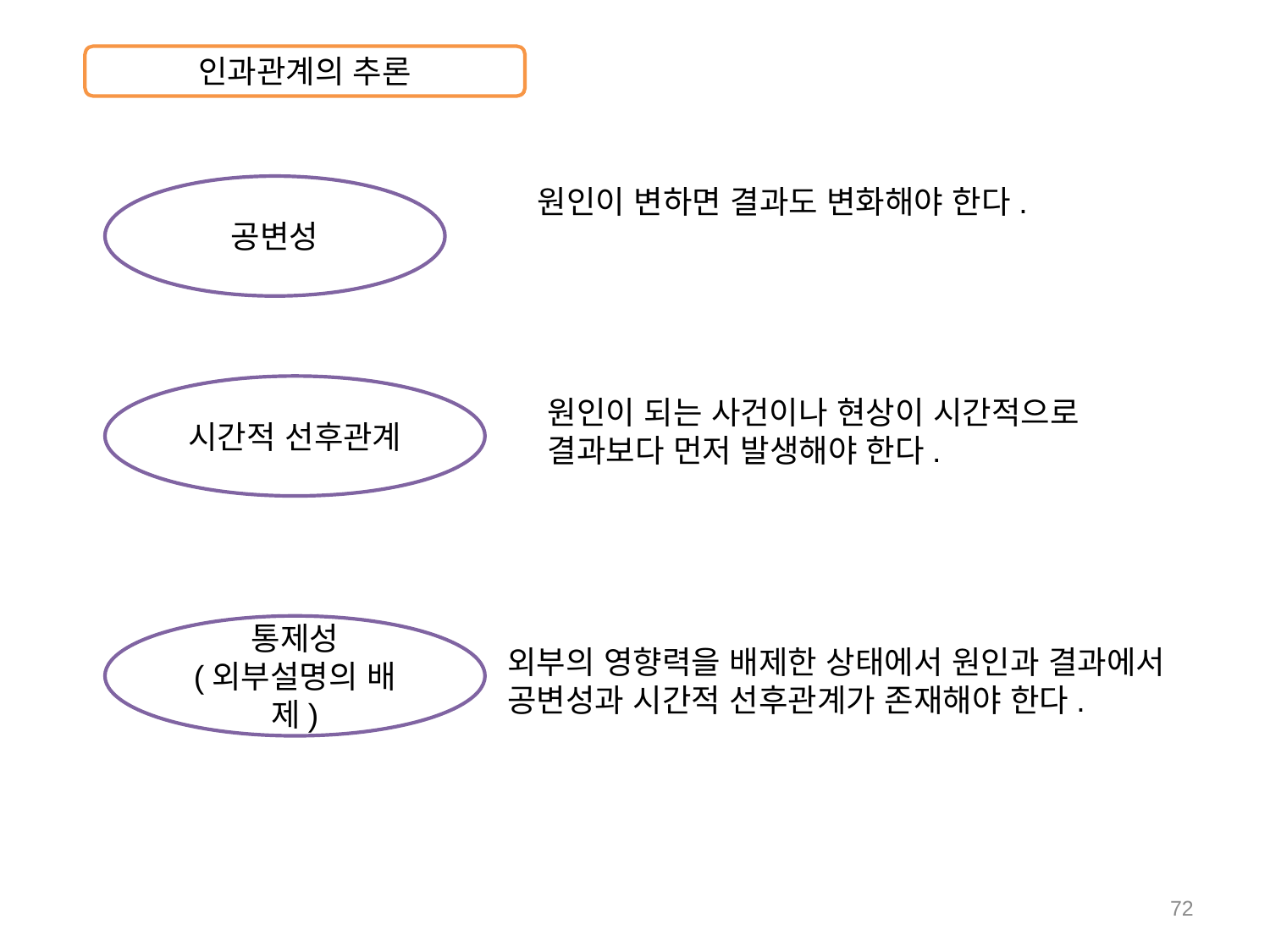

인과관계의 추론
공변성
원인이 변하면 결과도 변화해야 한다.
시간적 선후관계
원인이 되는 사건이나 현상이 시간적으로 결과보다 먼저 발생해야 한다.
통제성
(외부설명의 배제)
외부의 영향력을 배제한 상태에서 원인과 결과에서
공변성과 시간적 선후관계가 존재해야 한다.

72